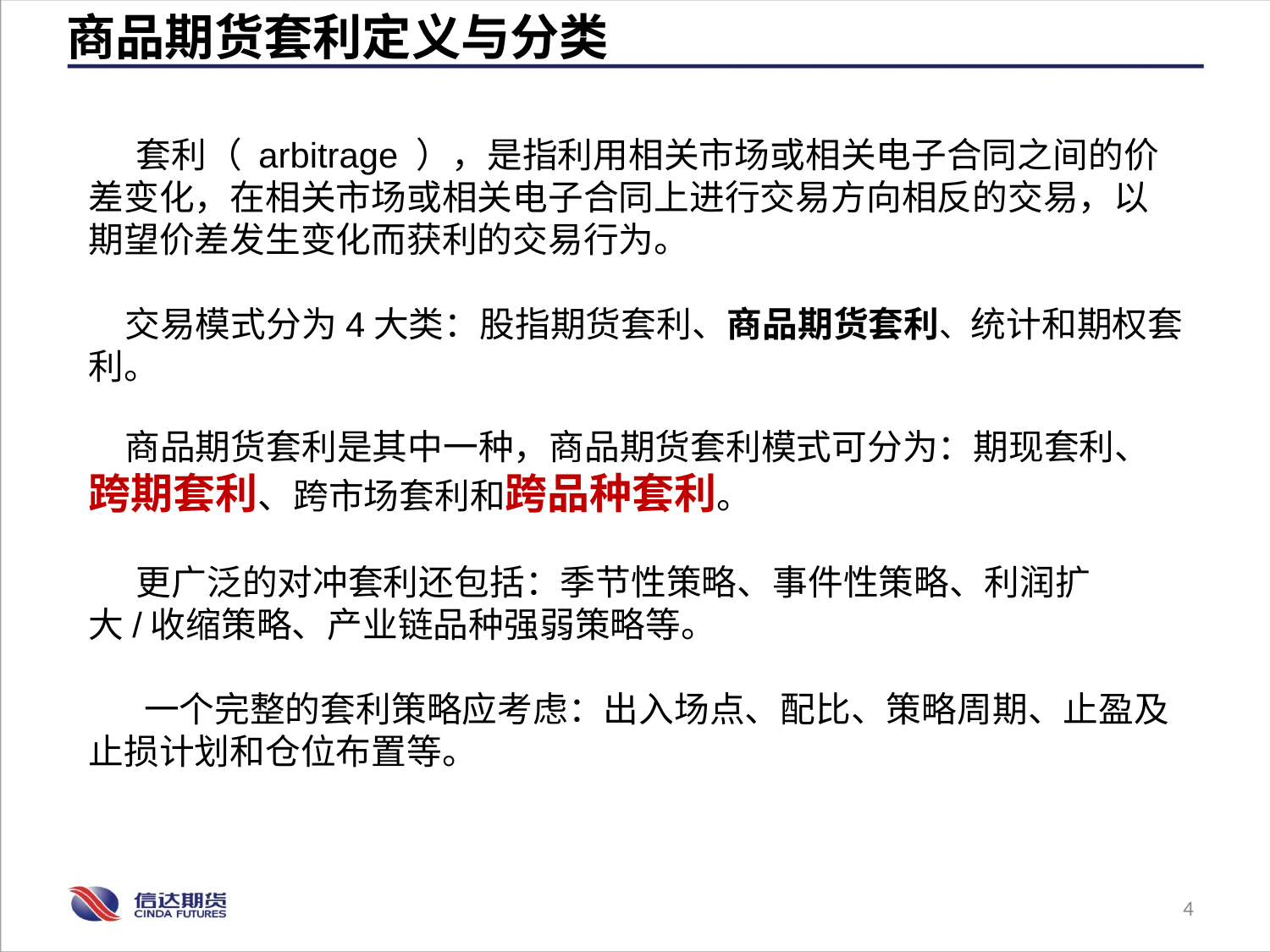

商品期货套利定义与分类
     套利（ arbitrage ），是指利用相关市场或相关电子合同之间的价差变化，在相关市场或相关电子合同上进行交易方向相反的交易，以期望价差发生变化而获利的交易行为。

    交易模式分为4大类：股指期货套利、商品期货套利、统计和期权套利。

    商品期货套利是其中一种，商品期货套利模式可分为：期现套利、跨期套利、跨市场套利和跨品种套利。

     更广泛的对冲套利还包括：季节性策略、事件性策略、利润扩大/收缩策略、产业链品种强弱策略等。

      一个完整的套利策略应考虑：出入场点、配比、策略周期、止盈及止损计划和仓位布置等。
4